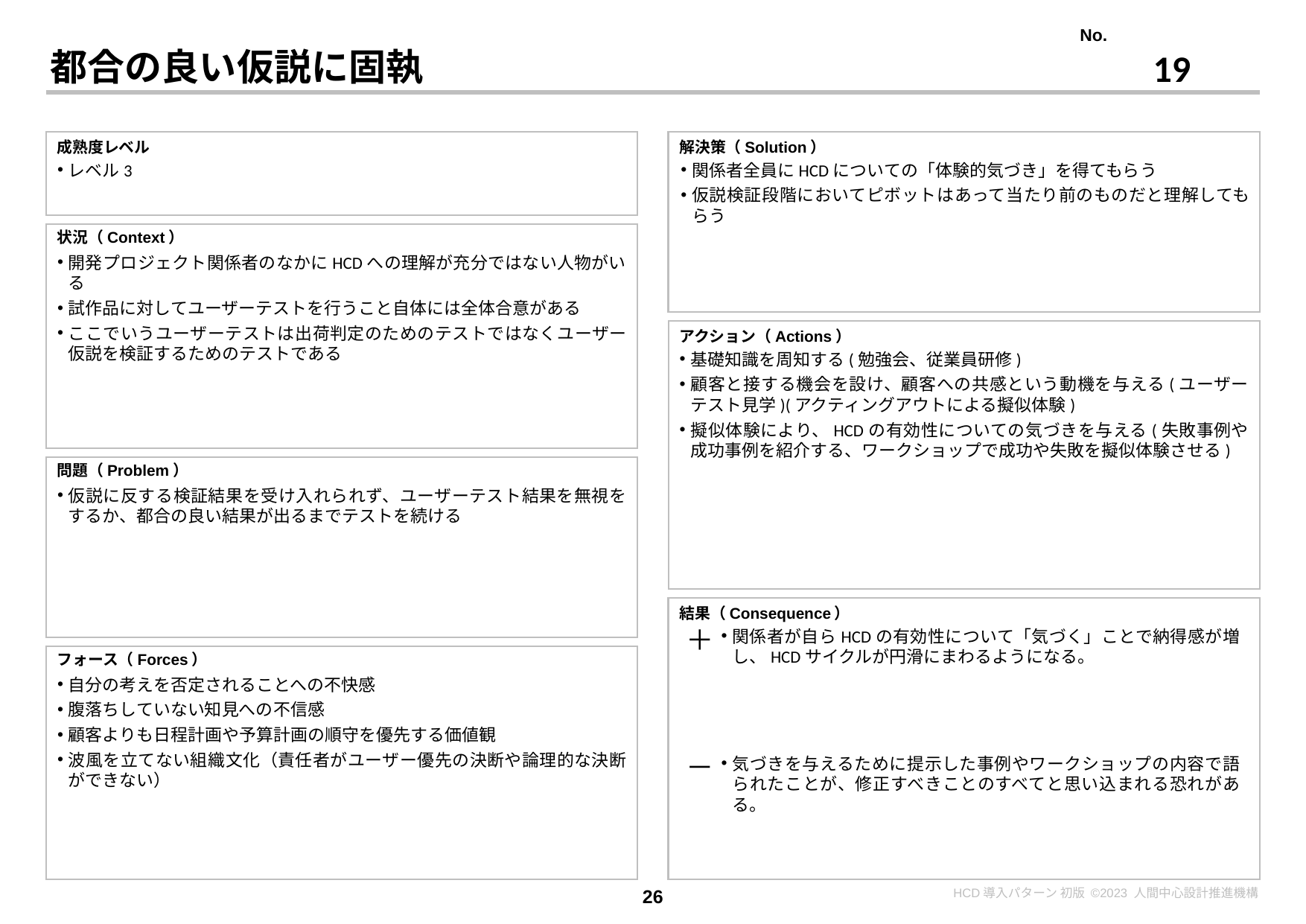

19
# 都合の良い仮説に固執
レベル3
関係者全員にHCDについての「体験的気づき」を得てもらう
仮説検証段階においてピボットはあって当たり前のものだと理解してもらう
開発プロジェクト関係者のなかにHCDへの理解が充分ではない人物がいる
試作品に対してユーザーテストを行うこと自体には全体合意がある
ここでいうユーザーテストは出荷判定のためのテストではなくユーザー仮説を検証するためのテストである
基礎知識を周知する(勉強会、従業員研修)
顧客と接する機会を設け、顧客への共感という動機を与える(ユーザーテスト見学)(アクティングアウトによる擬似体験)
擬似体験により、HCDの有効性についての気づきを与える(失敗事例や成功事例を紹介する、ワークショップで成功や失敗を擬似体験させる)
仮説に反する検証結果を受け入れられず、ユーザーテスト結果を無視をするか、都合の良い結果が出るまでテストを続ける
関係者が自らHCDの有効性について「気づく」ことで納得感が増し、HCDサイクルが円滑にまわるようになる。
自分の考えを否定されることへの不快感
腹落ちしていない知見への不信感
顧客よりも日程計画や予算計画の順守を優先する価値観
波風を立てない組織文化（責任者がユーザー優先の決断や論理的な決断ができない）
気づきを与えるために提示した事例やワークショップの内容で語られたことが、修正すべきことのすべてと思い込まれる恐れがある。

26